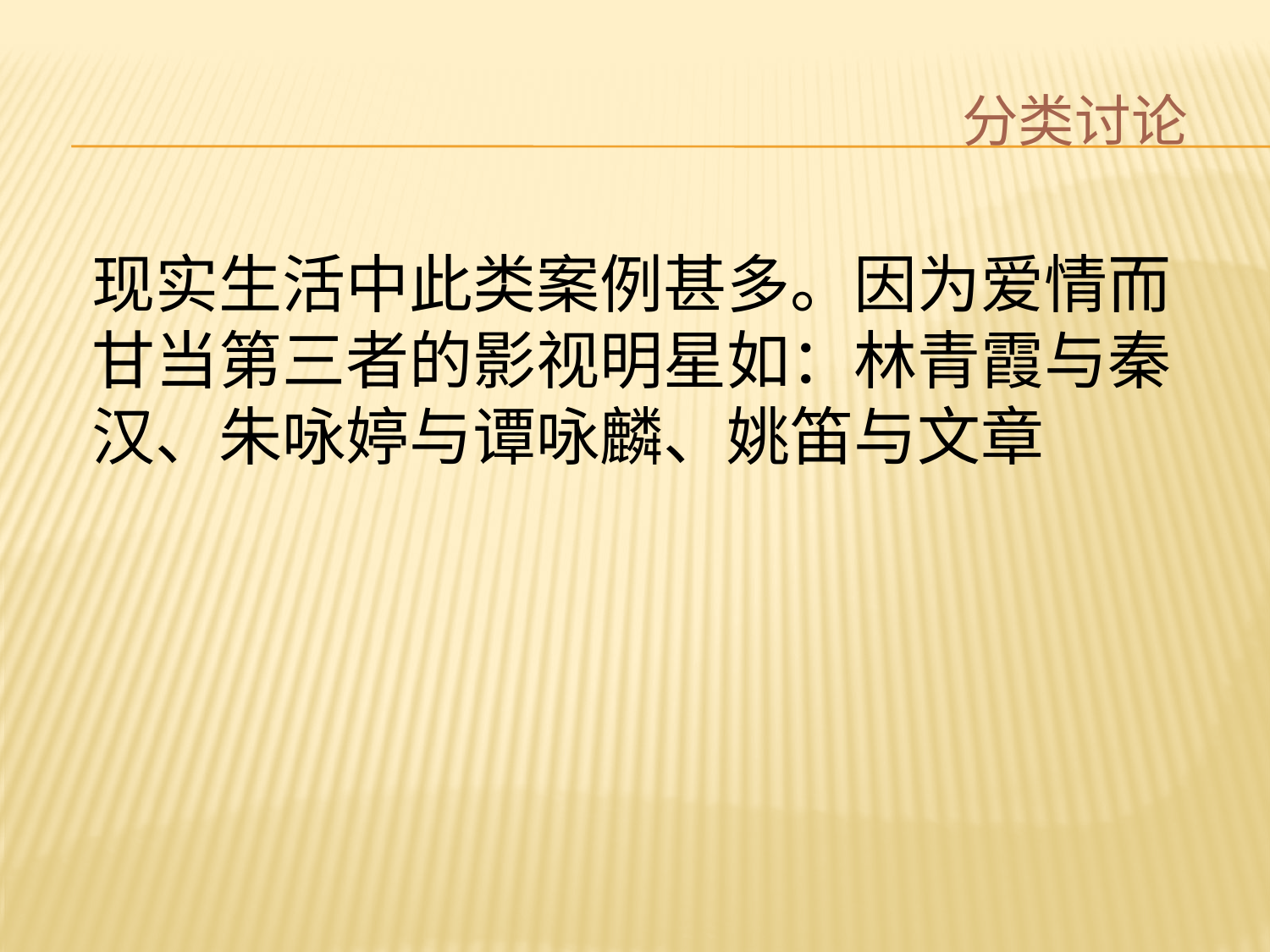

#
分类讨论
现实生活中此类案例甚多。因为爱情而甘当第三者的影视明星如：林青霞与秦汉、朱咏婷与谭咏麟、姚笛与文章